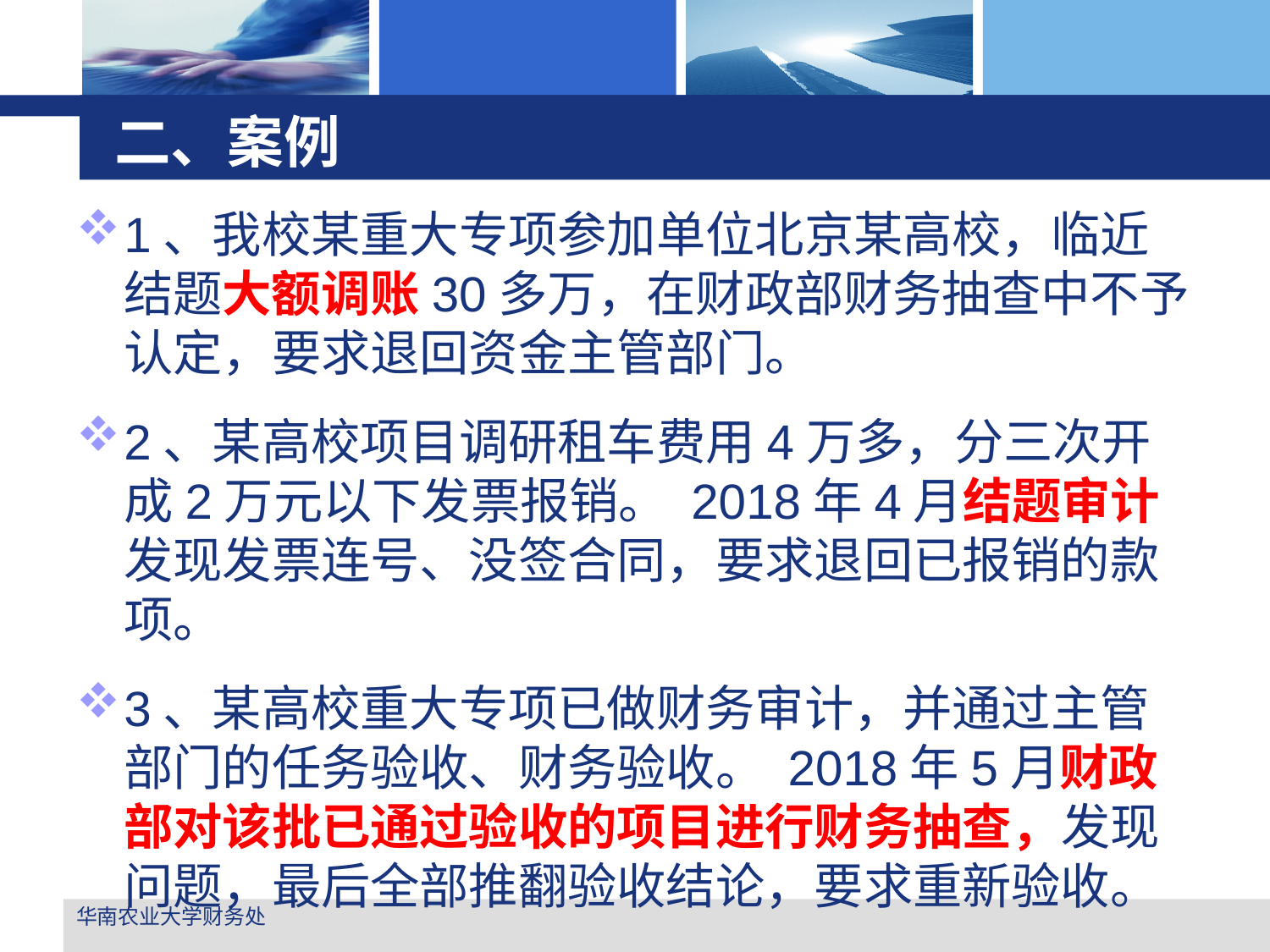

# 二、案例
1、我校某重大专项参加单位北京某高校，临近结题大额调账30多万，在财政部财务抽查中不予认定，要求退回资金主管部门。

2、某高校项目调研租车费用4万多，分三次开成2万元以下发票报销。 2018年4月结题审计发现发票连号、没签合同，要求退回已报销的款项。

3、某高校重大专项已做财务审计，并通过主管部门的任务验收、财务验收。 2018年5月财政部对该批已通过验收的项目进行财务抽查，发现问题，最后全部推翻验收结论，要求重新验收。
华南农业大学财务处